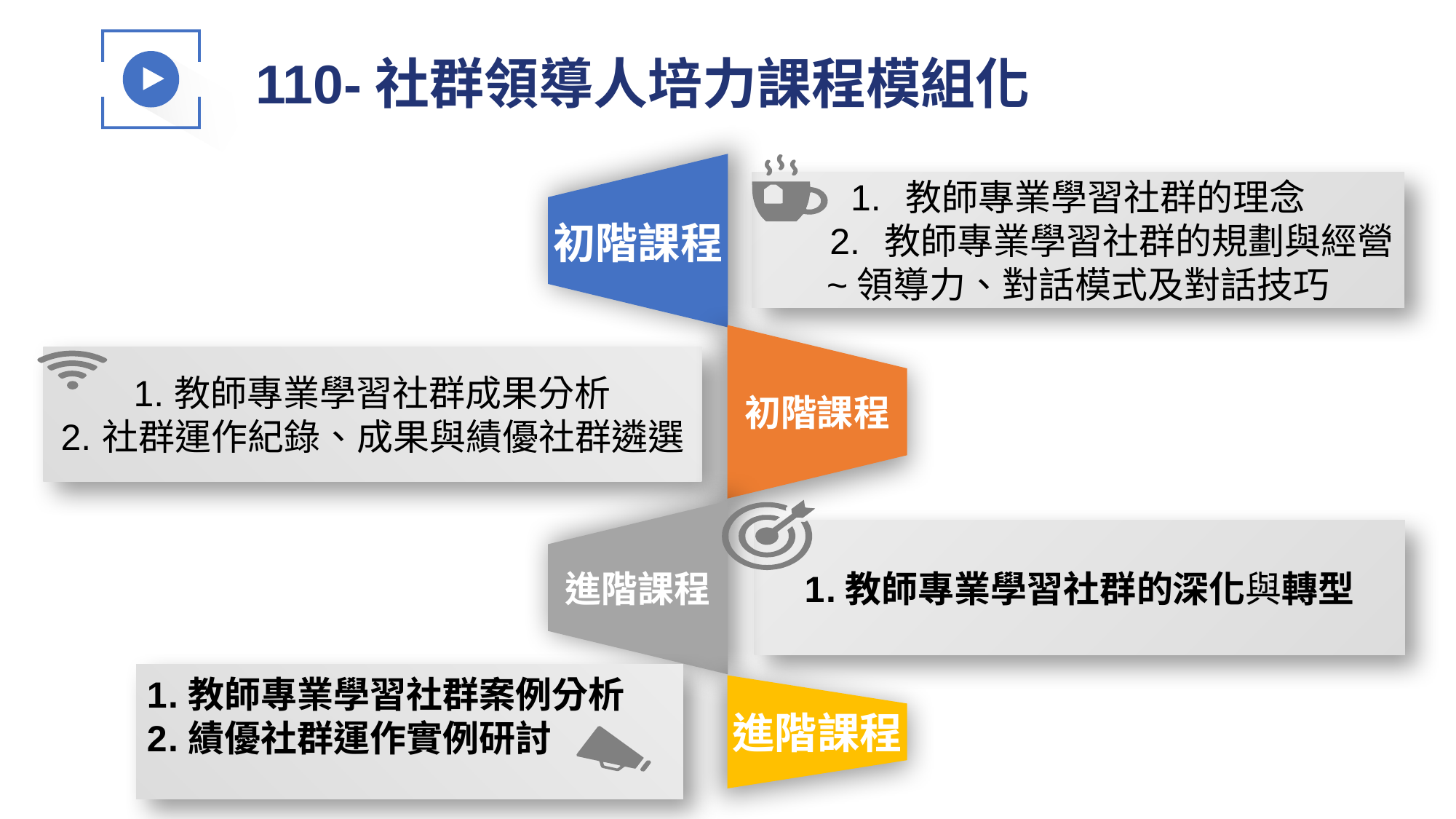

110-社群領導人培力課程模組化

教師專業學習社群的理念
教師專業學習社群的規劃與經營
~領導力、對話模式及對話技巧
初階課程

教師專業學習社群成果分析
社群運作紀錄、成果與績優社群遴選

初階課程

教師專業學習社群的深化與轉型
進階課程

教師專業學習社群案例分析
績優社群運作實例研討

進階課程